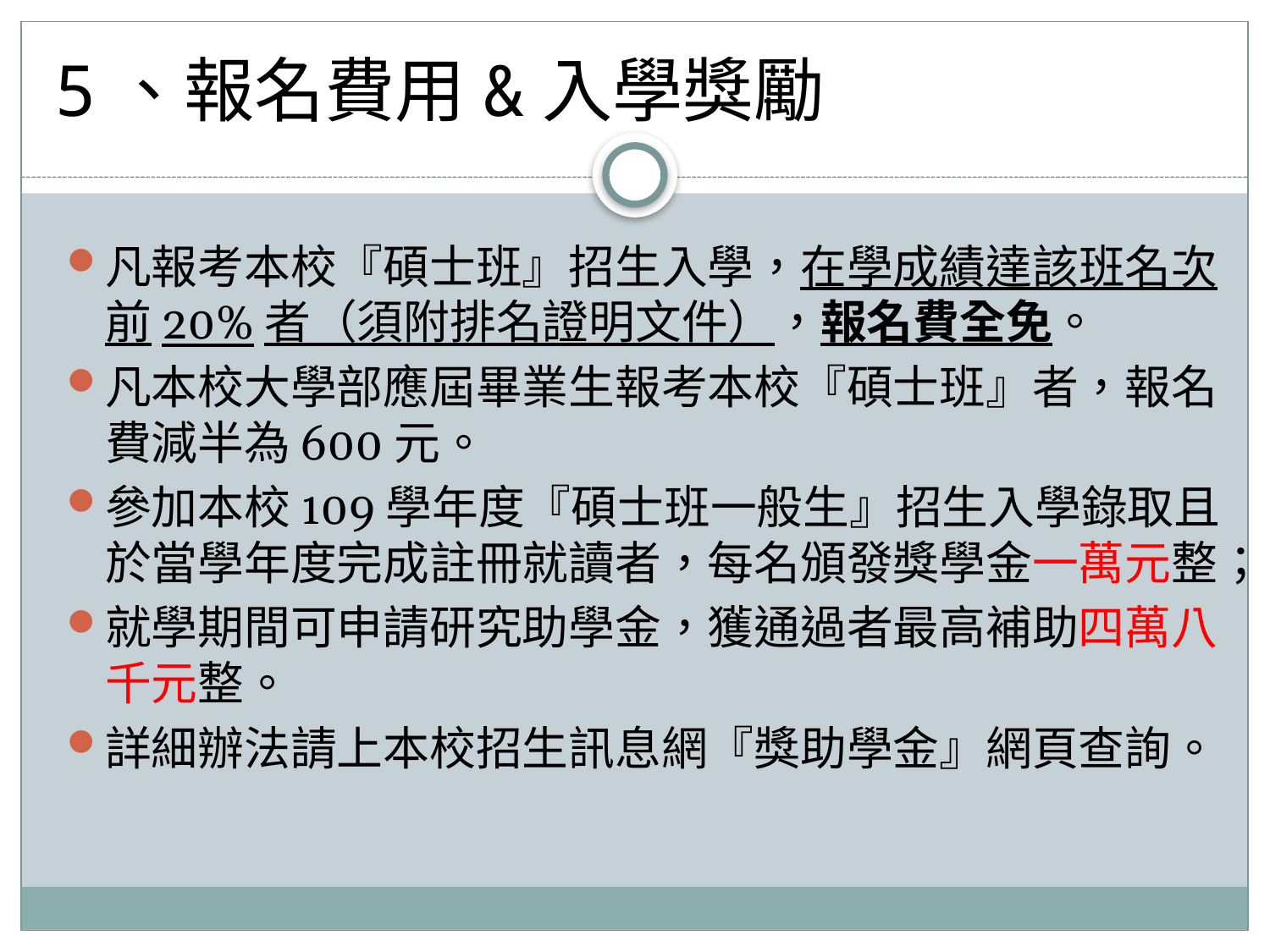

# 5、報名費用&入學獎勵
凡報考本校『碩士班』招生入學，在學成績達該班名次前20%者（須附排名證明文件），報名費全免。
凡本校大學部應屆畢業生報考本校『碩士班』者，報名費減半為600元。
參加本校109學年度『碩士班一般生』招生入學錄取且於當學年度完成註冊就讀者，每名頒發獎學金一萬元整；
就學期間可申請研究助學金，獲通過者最高補助四萬八千元整。
詳細辦法請上本校招生訊息網『獎助學金』網頁查詢。